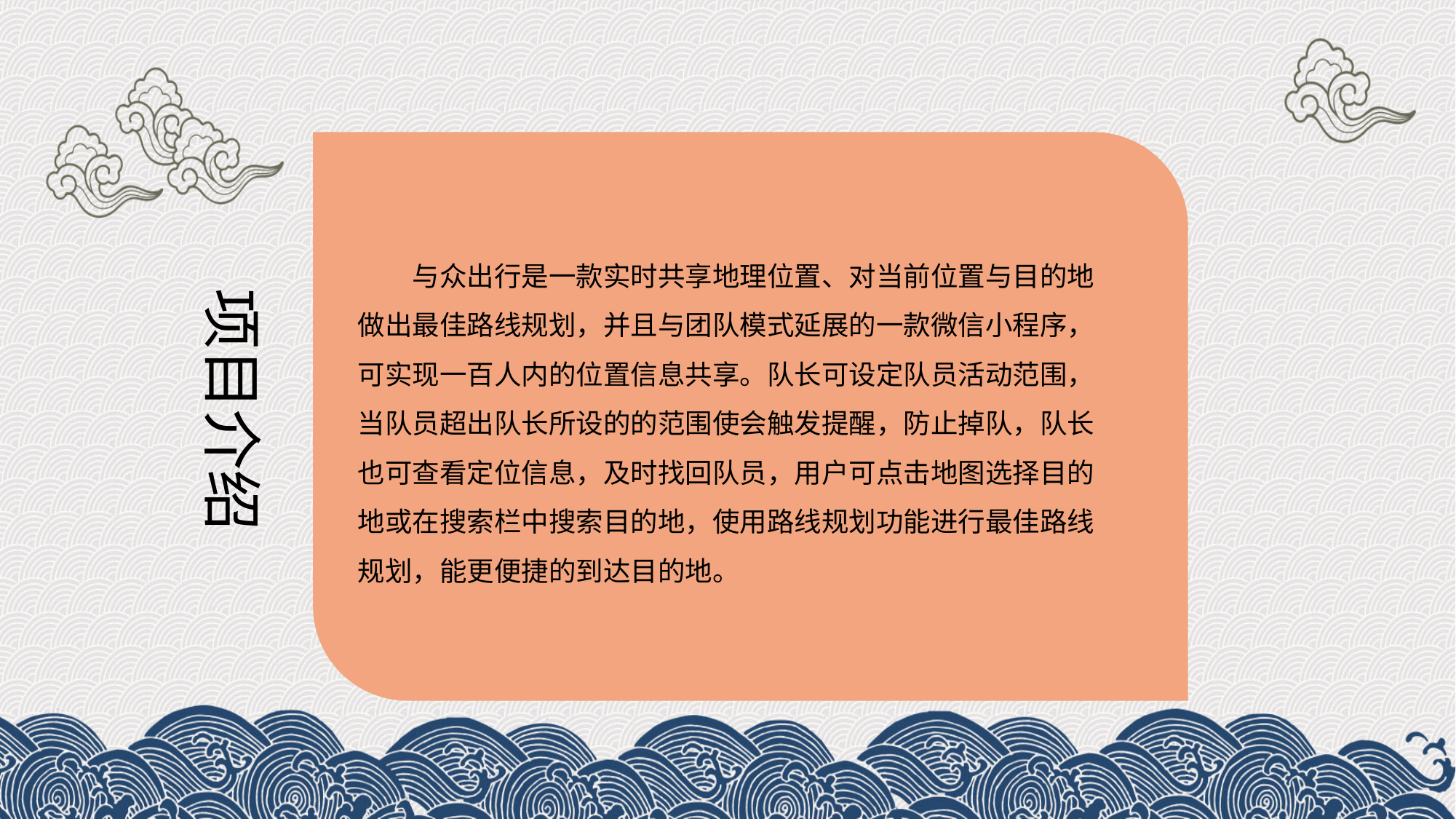

项目介绍
与众出行是一款实时共享地理位置、对当前位置与目的地做出最佳路线规划，并且与团队模式延展的一款微信小程序，可实现一百人内的位置信息共享。队长可设定队员活动范围，当队员超出队长所设的的范围使会触发提醒，防止掉队，队长也可查看定位信息，及时找回队员，用户可点击地图选择目的地或在搜索栏中搜索目的地，使用路线规划功能进行最佳路线规划，能更便捷的到达目的地。